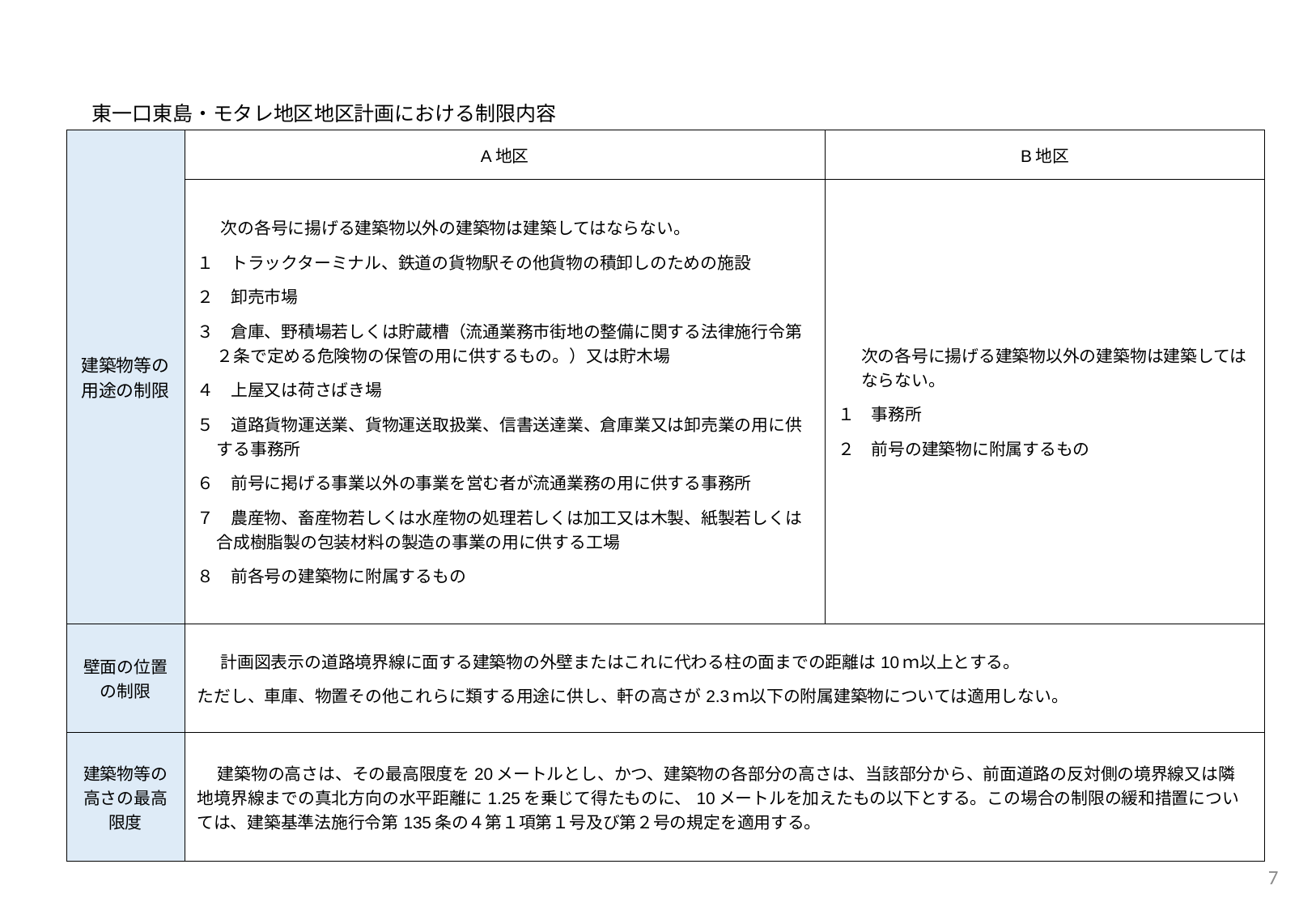

東一口東島・モタレ地区地区計画における制限内容
| 建築物等の 用途の制限 | A地区 | B地区 |
| --- | --- | --- |
|  | 次の各号に揚げる建築物以外の建築物は建築してはならない。 １　トラックターミナル、鉄道の貨物駅その他貨物の積卸しのための施設 ２　卸売市場 ３　倉庫、野積場若しくは貯蔵槽（流通業務市街地の整備に関する法律施行令第２条で定める危険物の保管の用に供するもの。）又は貯木場 ４　上屋又は荷さばき場 ５　道路貨物運送業、貨物運送取扱業、信書送達業、倉庫業又は卸売業の用に供する事務所 ６　前号に掲げる事業以外の事業を営む者が流通業務の用に供する事務所 ７　農産物、畜産物若しくは水産物の処理若しくは加工又は木製、紙製若しくは合成樹脂製の包装材料の製造の事業の用に供する工場 ８　前各号の建築物に附属するもの | 次の各号に揚げる建築物以外の建築物は建築してはならない。 １　事務所 ２　前号の建築物に附属するもの |
| 壁面の位置の制限 | 計画図表示の道路境界線に面する建築物の外壁またはこれに代わる柱の面までの距離は10ｍ以上とする。 ただし、車庫、物置その他これらに類する用途に供し、軒の高さが2.3ｍ以下の附属建築物については適用しない。 |  |
| 建築物等の高さの最高限度 | 建築物の高さは、その最高限度を20メートルとし、かつ、建築物の各部分の高さは、当該部分から、前面道路の反対側の境界線又は隣地境界線までの真北方向の水平距離に1.25を乗じて得たものに、10メートルを加えたもの以下とする。この場合の制限の緩和措置については、建築基準法施行令第135条の４第１項第１号及び第２号の規定を適用する。 |  |
7